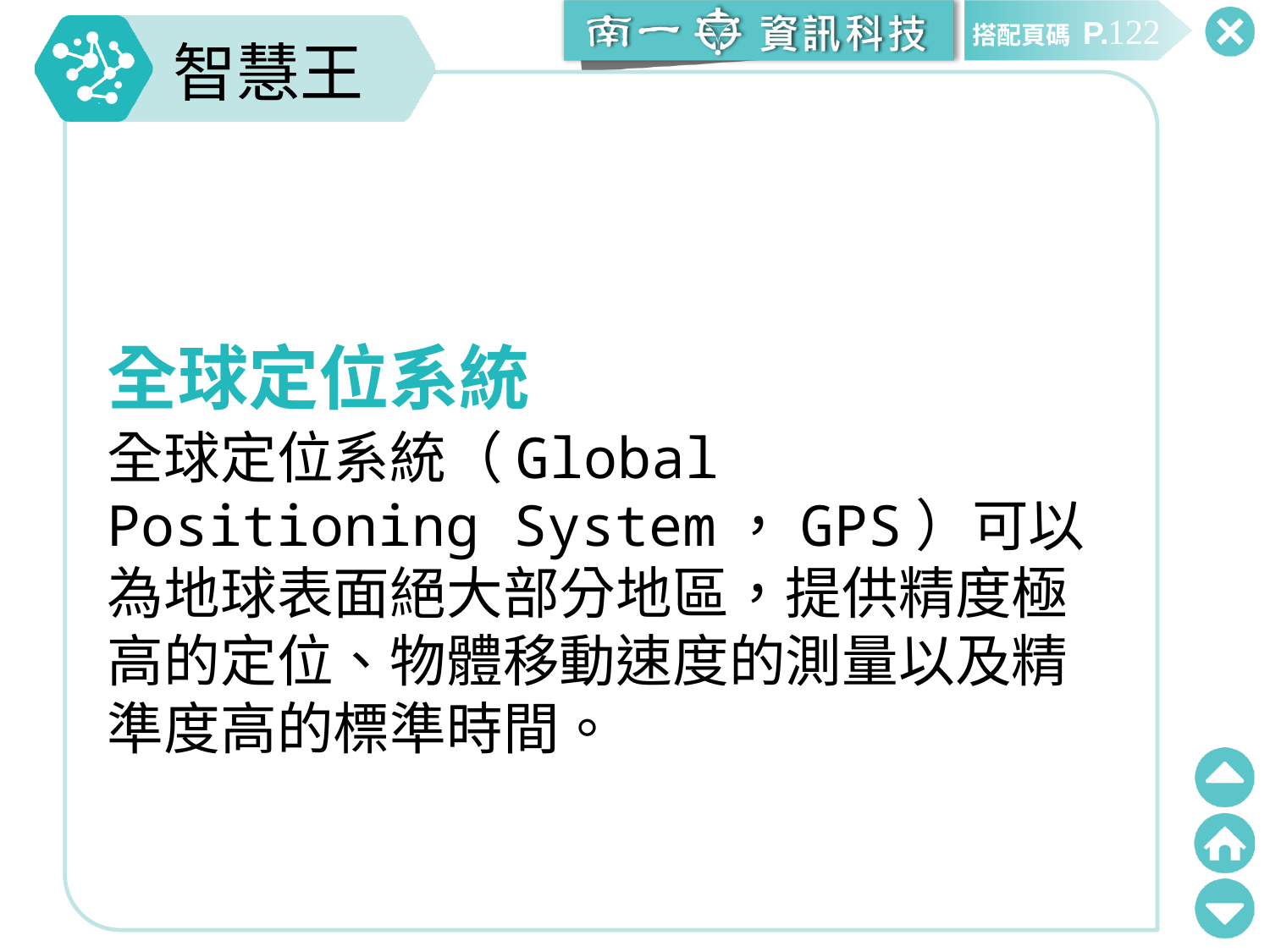

122
全球定位系統
# 全球定位系統（Global Positioning System，GPS）可以為地球表面絕大部分地區，提供精度極高的定位、物體移動速度的測量以及精準度高的標準時間。